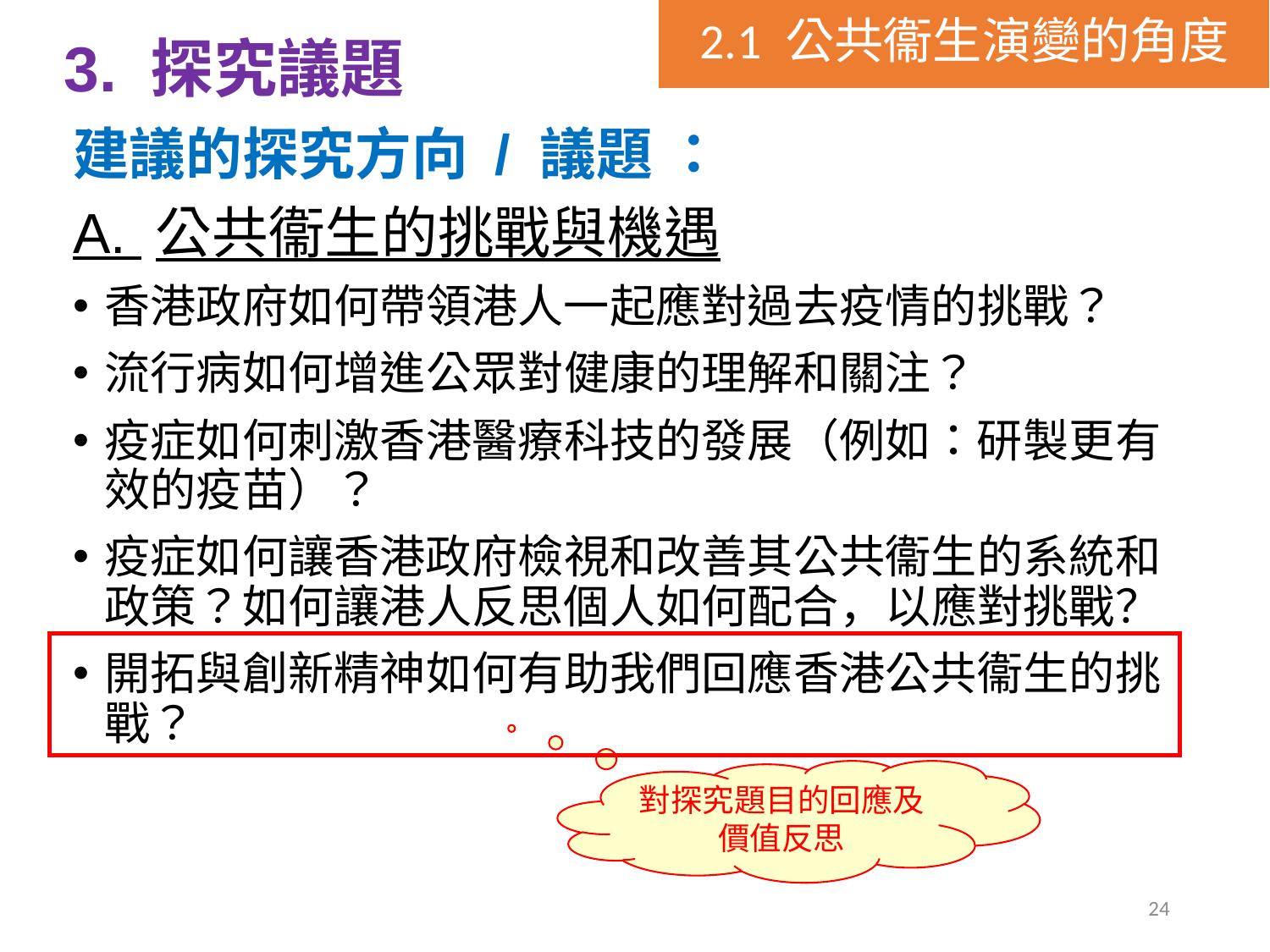

2.1 公共衞生演變的角度
# 3. 探究議題
建議的探究方向 / 議題 ：
A. 公共衞生的挑戰與機遇
香港政府如何帶領港人一起應對過去疫情的挑戰？
流行病如何增進公眾對健康的理解和關注？
疫症如何刺激香港醫療科技的發展（例如：研製更有效的疫苗）？
疫症如何讓香港政府檢視和改善其公共衞生的系統和政策？如何讓港人反思個人如何配合，以應對挑戰？
開拓與創新精神如何有助我們回應香港公共衞生的挑戰？

對探究題目的回應及價值反思
24